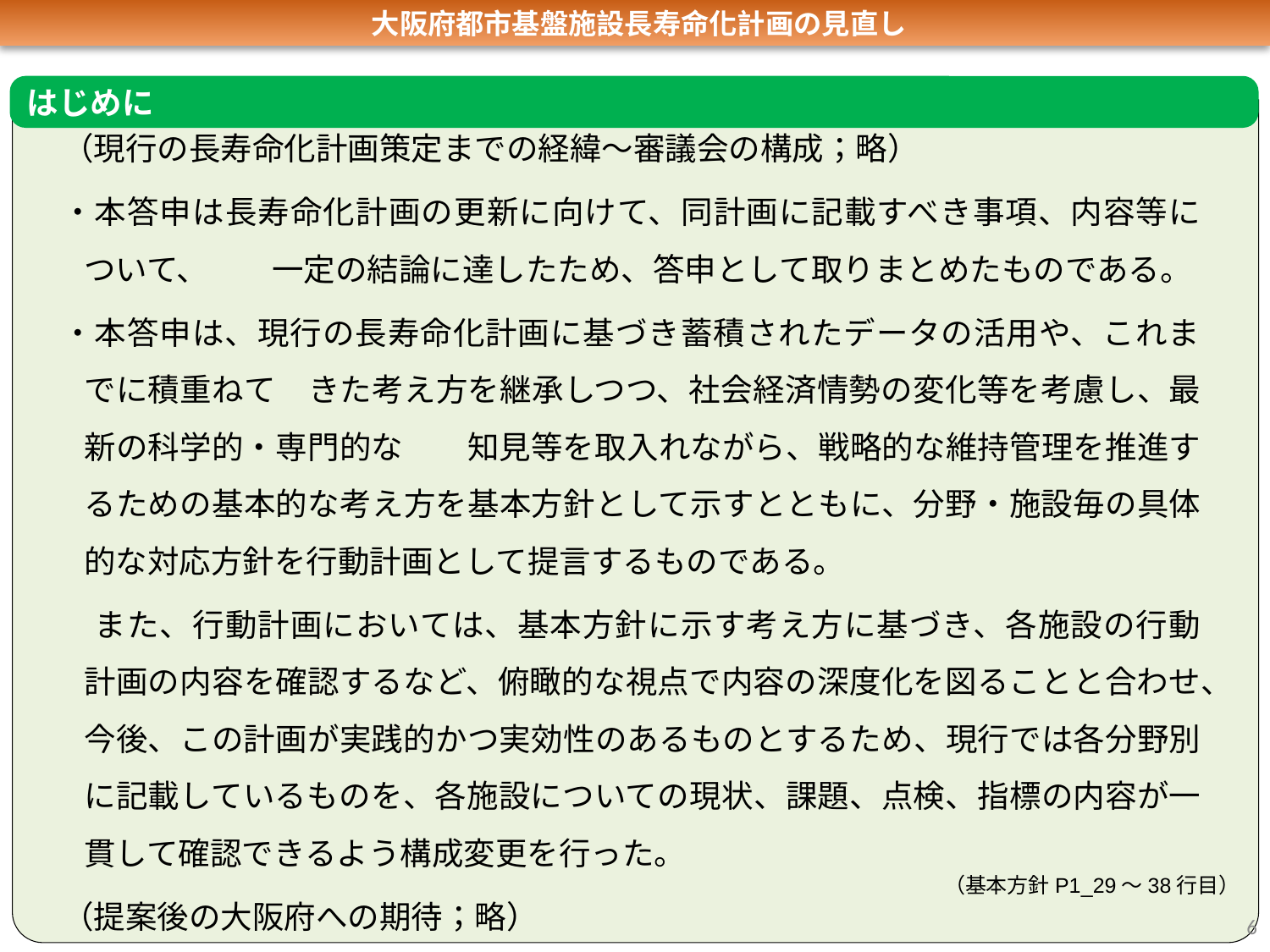

大阪府都市基盤施設長寿命化計画の見直し
はじめに

（現行の長寿命化計画策定までの経緯～審議会の構成；略）
・本答申は長寿命化計画の更新に向けて、同計画に記載すべき事項、内容等について、　　一定の結論に達したため、答申として取りまとめたものである。
・本答申は、現行の長寿命化計画に基づき蓄積されたデータの活用や、これまでに積重ねて　きた考え方を継承しつつ、社会経済情勢の変化等を考慮し、最新の科学的・専門的な　　知見等を取入れながら、戦略的な維持管理を推進するための基本的な考え方を基本方針として示すとともに、分野・施設毎の具体的な対応方針を行動計画として提言するものである。
　また、行動計画においては、基本方針に示す考え方に基づき、各施設の行動計画の内容を確認するなど、俯瞰的な視点で内容の深度化を図ることと合わせ、今後、この計画が実践的かつ実効性のあるものとするため、現行では各分野別に記載しているものを、各施設についての現状、課題、点検、指標の内容が一貫して確認できるよう構成変更を行った。
（提案後の大阪府への期待；略）
（基本方針P1_29～38行目）
6